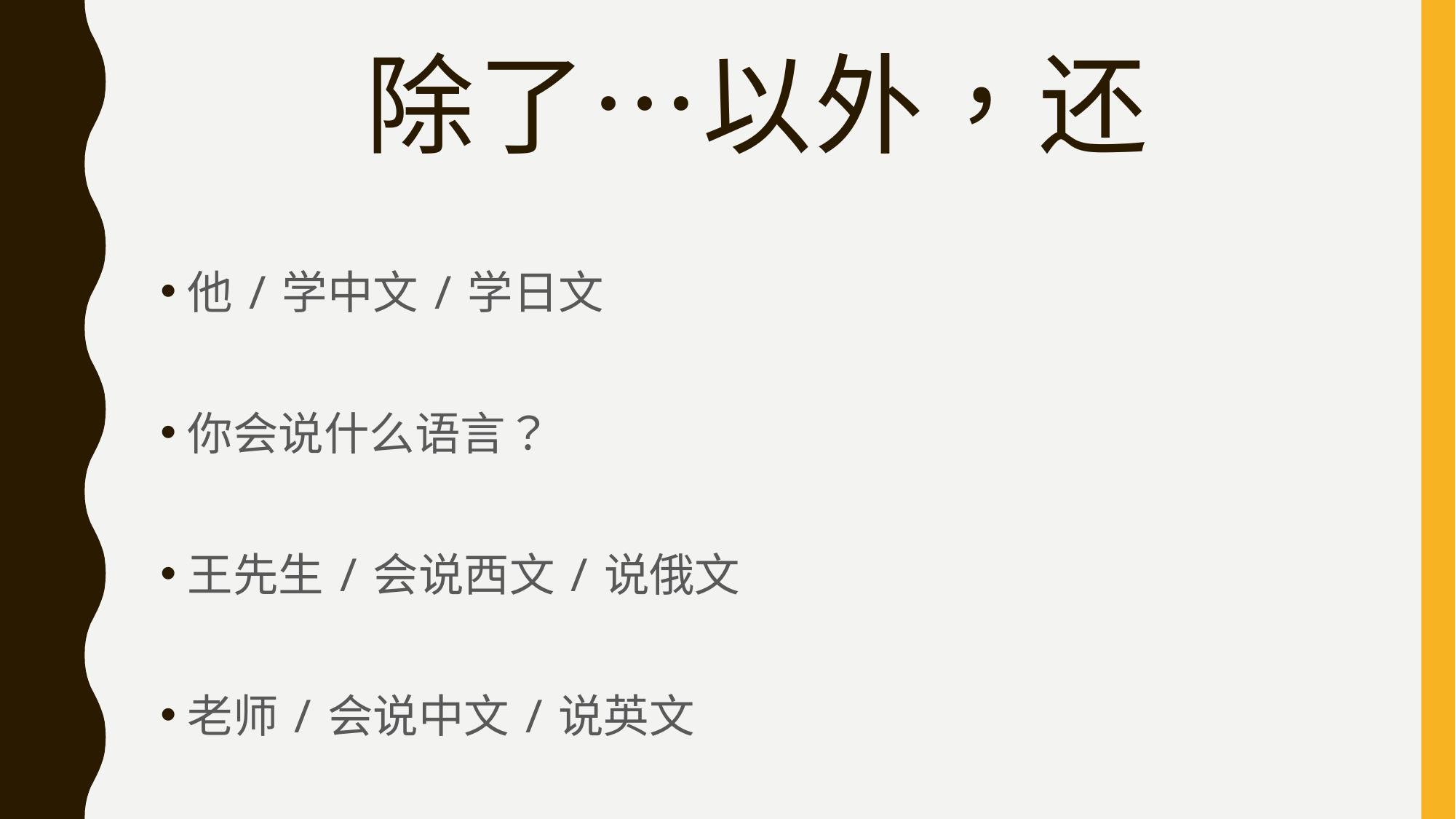

# 除了…以外，还
他/学中文/学日文

你会说什么语言？

王先生/会说西文/说俄文

老师/会说中文/说英文